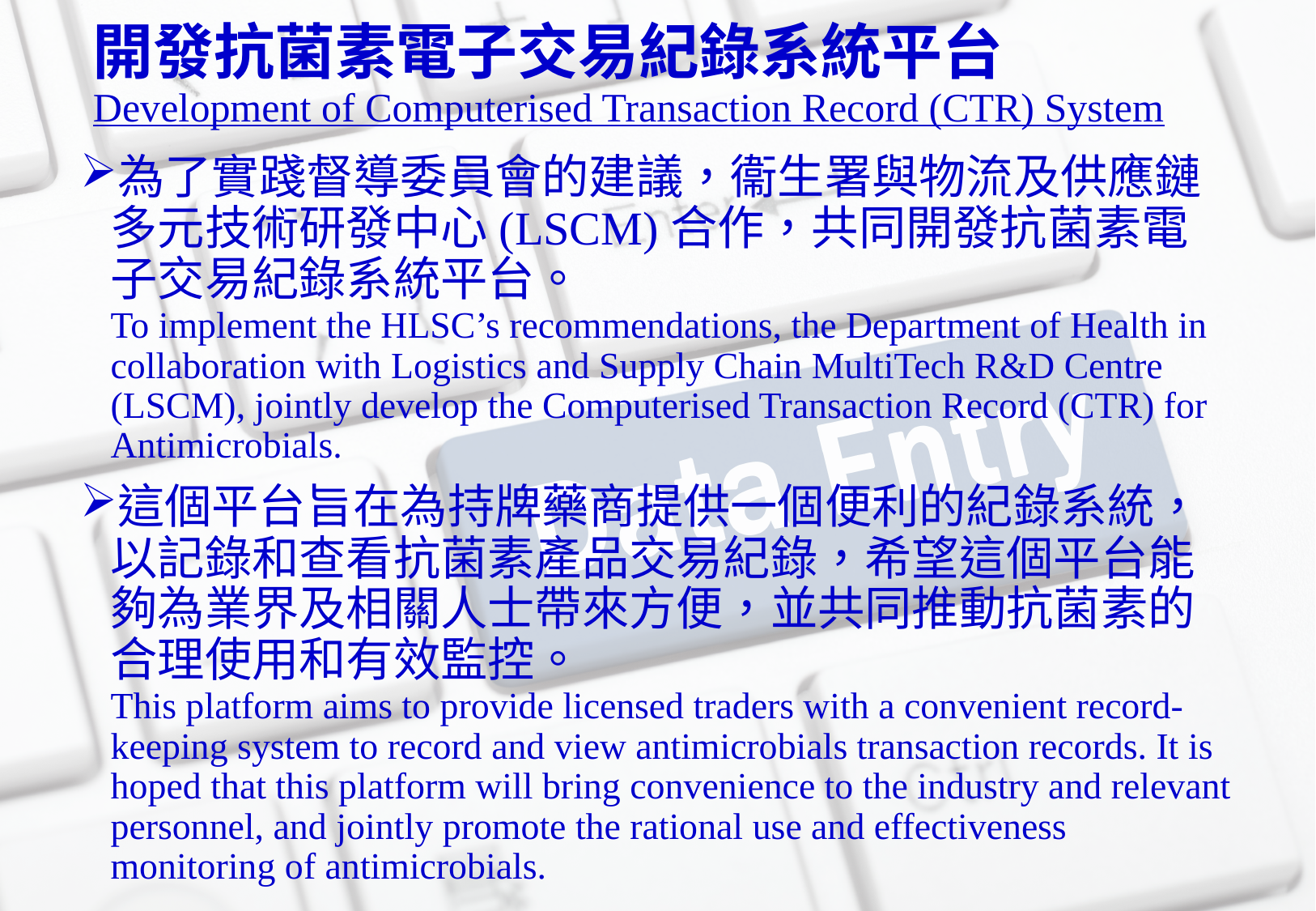

# 開發抗菌素電子交易紀錄系統平台 Development of Computerised Transaction Record (CTR) System
為了實踐督導委員會的建議，衞生署與物流及供應鏈多元技術研發中心(LSCM)合作，共同開發抗菌素電子交易紀錄系統平台。
To implement the HLSC’s recommendations, the Department of Health in collaboration with Logistics and Supply Chain MultiTech R&D Centre (LSCM), jointly develop the Computerised Transaction Record (CTR) for Antimicrobials.
這個平台旨在為持牌藥商提供一個便利的紀錄系統，以記錄和查看抗菌素產品交易紀錄，希望這個平台能夠為業界及相關人士帶來方便，並共同推動抗菌素的合理使用和有效監控。
This platform aims to provide licensed traders with a convenient record-keeping system to record and view antimicrobials transaction records. It is hoped that this platform will bring convenience to the industry and relevant personnel, and jointly promote the rational use and effectiveness monitoring of antimicrobials.